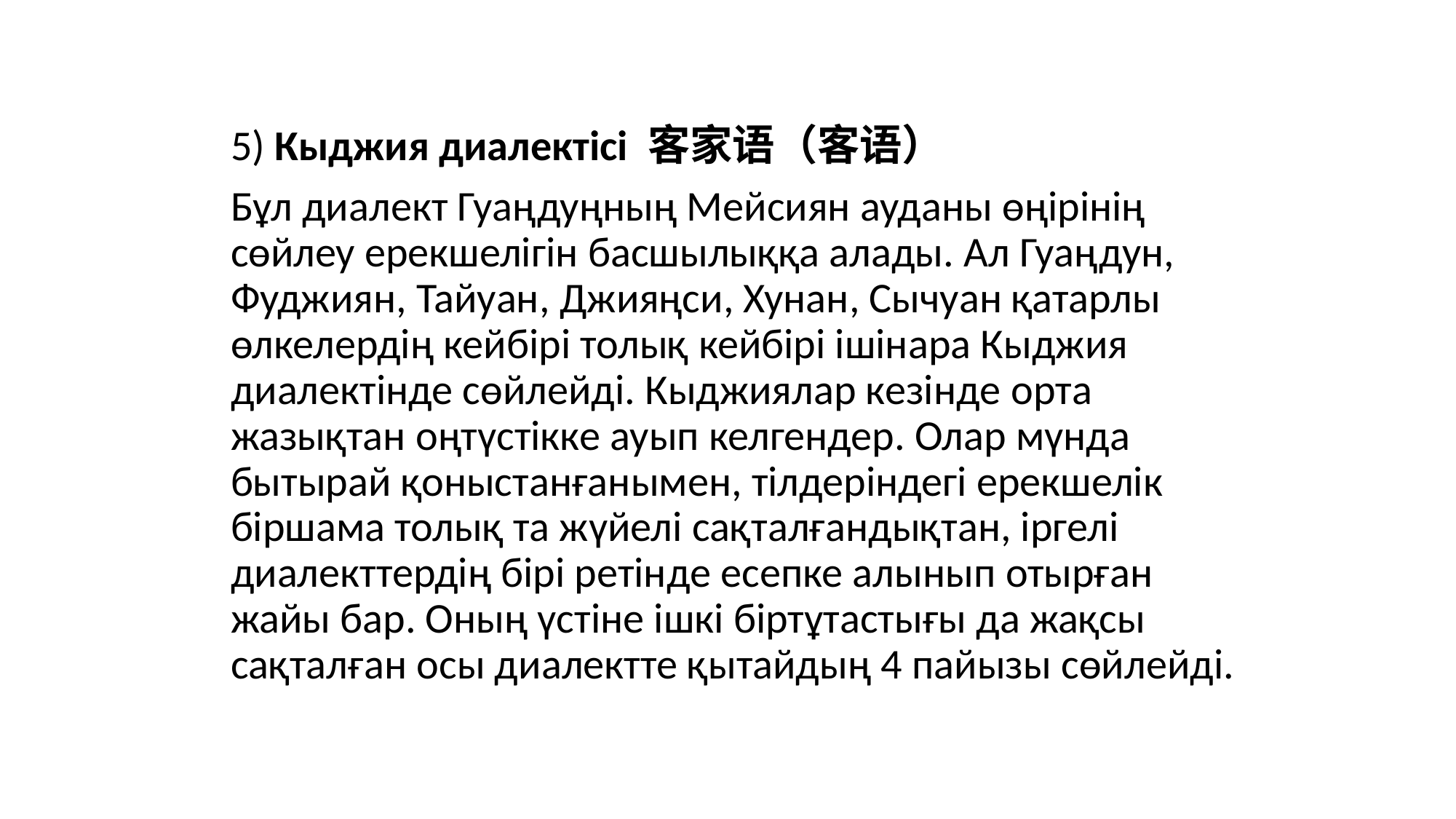

5) Кыджия диалектісі 客家语（客语）
Бұл диалект Гуаңдуңның Мейсиян ауданы өңірінің сөйлеу ерекшелігін басшылыққа алады. Ал Гуаңдун, Фуджиян, Тайуан, Джияңси, Хунан, Сычуан қатарлы өлкелердің кейбірі толық кейбірі ішінара Кыджия диалектінде сөйлейді. Кыджиялар кезінде орта жазықтан оңтүстікке ауып келгендер. Олар мүнда бытырай қоныстанғанымен, тілдеріндегі ерекшелік біршама толық та жүйелі сақталғандықтан, іргелі диалекттердің бірі ретінде есепке алынып отырған жайы бар. Оның үстіне ішкі біртұтастығы да жақсы сақталған осы диалектте қытайдың 4 пайызы сөйлейді.